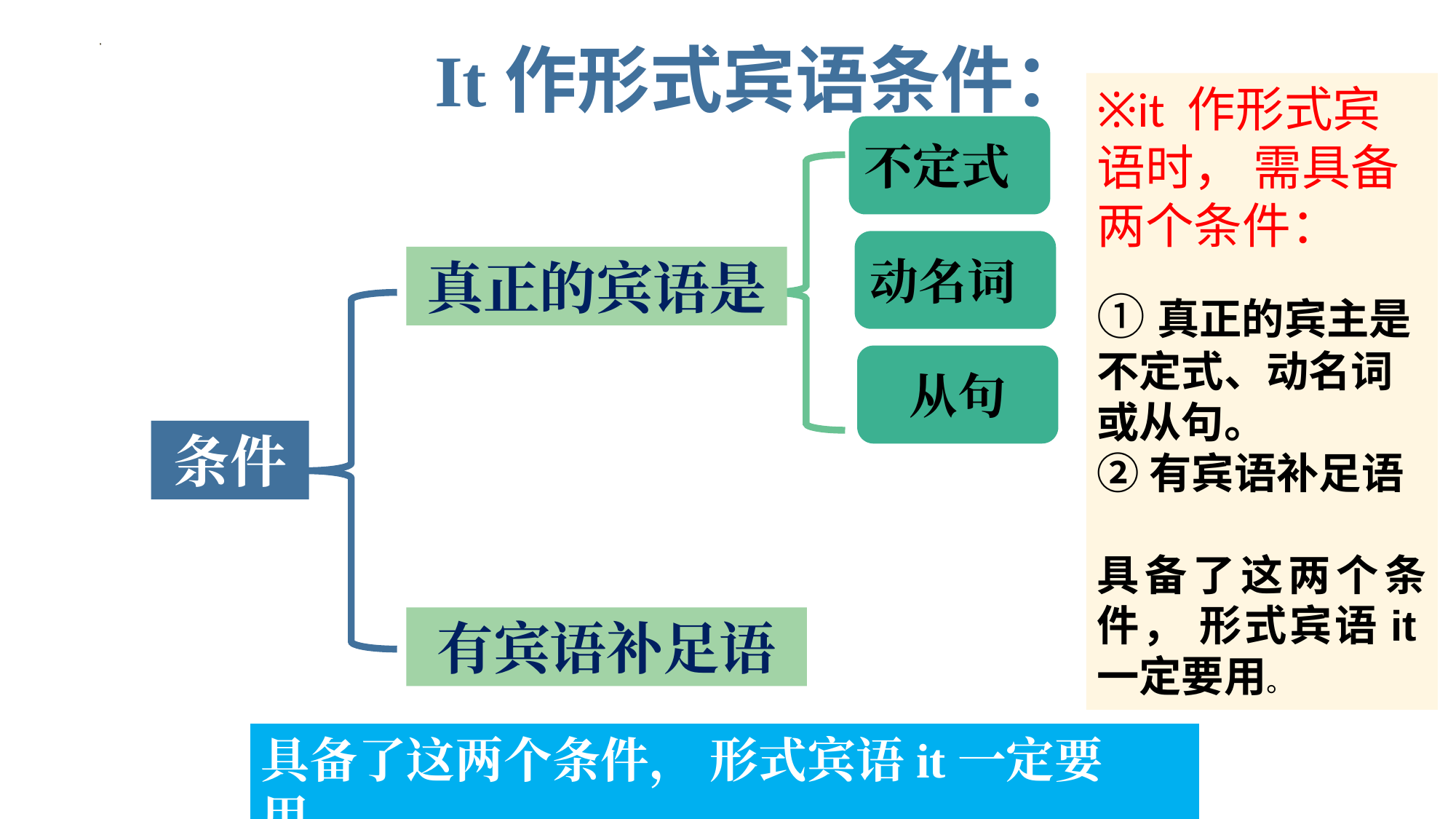

It作形式宾语条件：
※it 作形式宾语时， 需具备两个条件：

①真正的宾主是不定式、动名词或从句。
②有宾语补足语

具备了这两个条件， 形式宾语it一定要用。
不定式

动名词
真正的宾语是

从句

条件

有宾语补足语
具备了这两个条件， 形式宾语it一定要用。